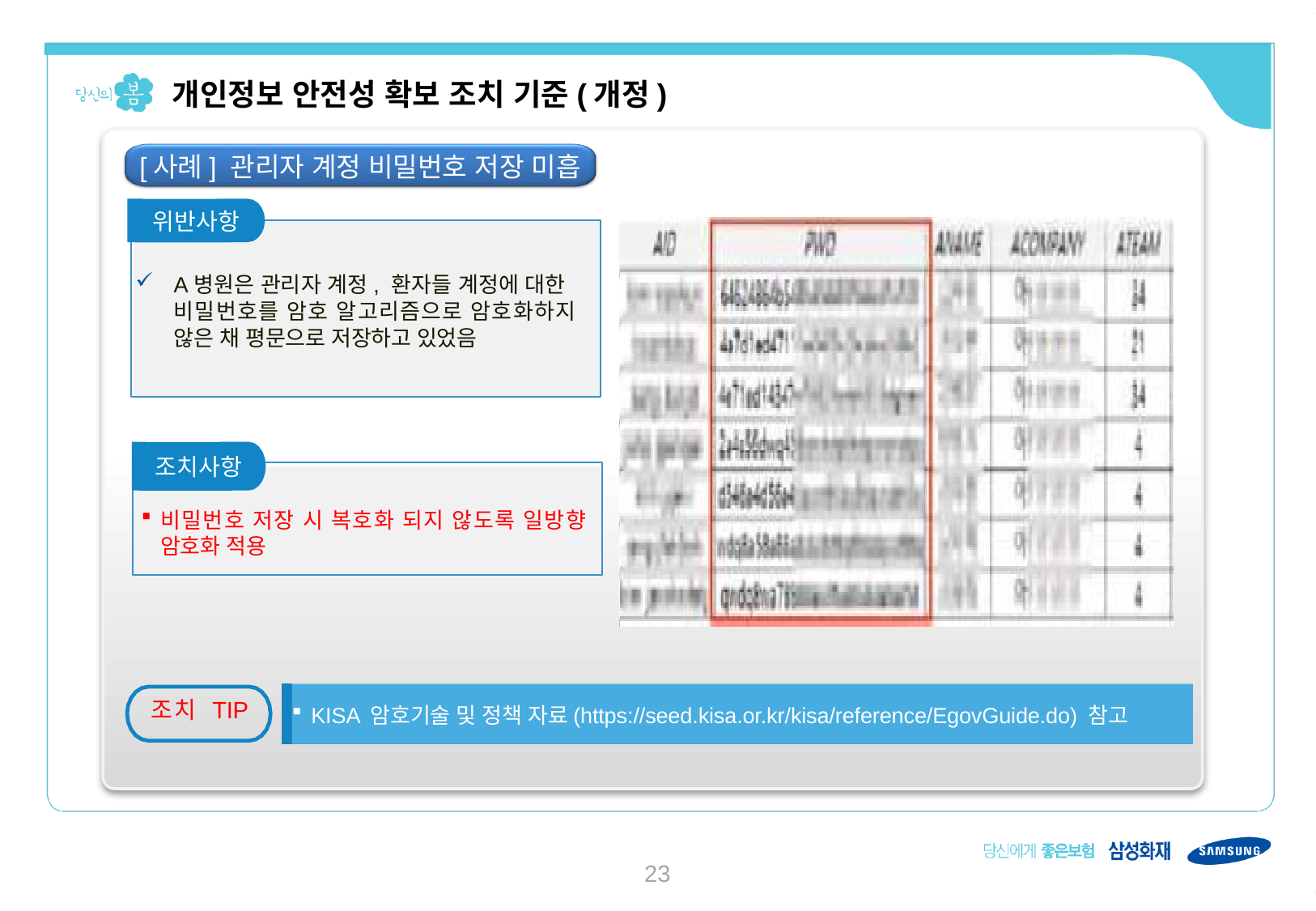

개인정보 안전성 확보 조치 기준(개정)

[사례] 관리자 계정 비밀번호 저장 미흡
상세 위반사항
위반사항

A병원은 관리자 계정, 환자들 계정에 대한     비밀번호를 암호 알고리즘으로 암호화하지   않은 채 평문으로 저장하고 있었음
조치사항

비밀번호 저장 시 복호화 되지 않도록 일방향   암호화 적용

조치 TIP
KISA 암호기술 및 정책 자료(https://seed.kisa.or.kr/kisa/reference/EgovGuide.do) 참고

23